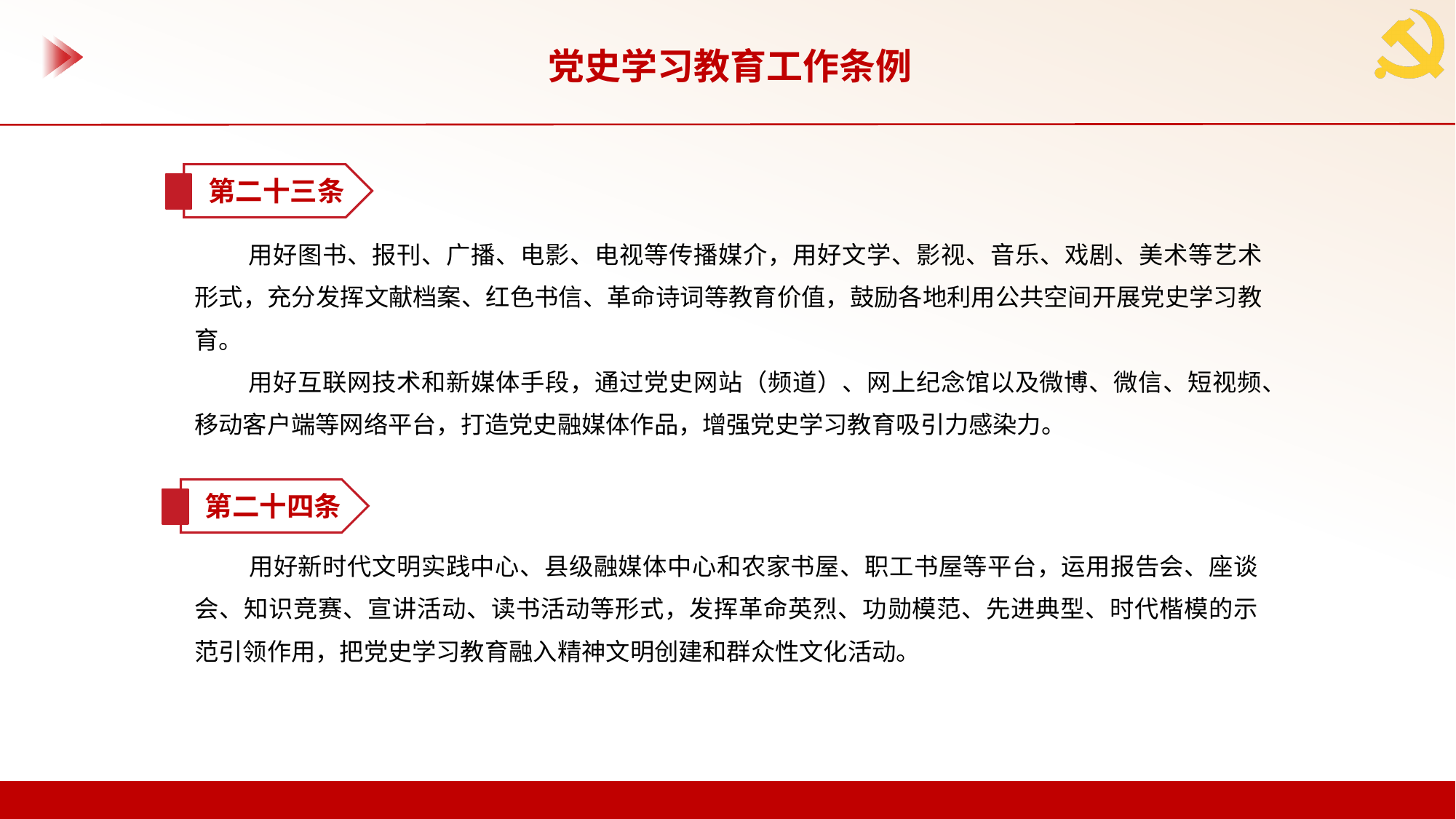

党史学习教育工作条例

第二十三条

用好图书、报刊、广播、电影、电视等传播媒介，用好文学、影视、音乐、戏剧、美术等艺术形式，充分发挥文献档案、红色书信、革命诗词等教育价值，鼓励各地利用公共空间开展党史学习教育。
用好互联网技术和新媒体手段，通过党史网站（频道）、网上纪念馆以及微博、微信、短视频、移动客户端等网络平台，打造党史融媒体作品，增强党史学习教育吸引力感染力。

第二十四条

用好新时代文明实践中心、县级融媒体中心和农家书屋、职工书屋等平台，运用报告会、座谈会、知识竞赛、宣讲活动、读书活动等形式，发挥革命英烈、功勋模范、先进典型、时代楷模的示范引领作用，把党史学习教育融入精神文明创建和群众性文化活动。